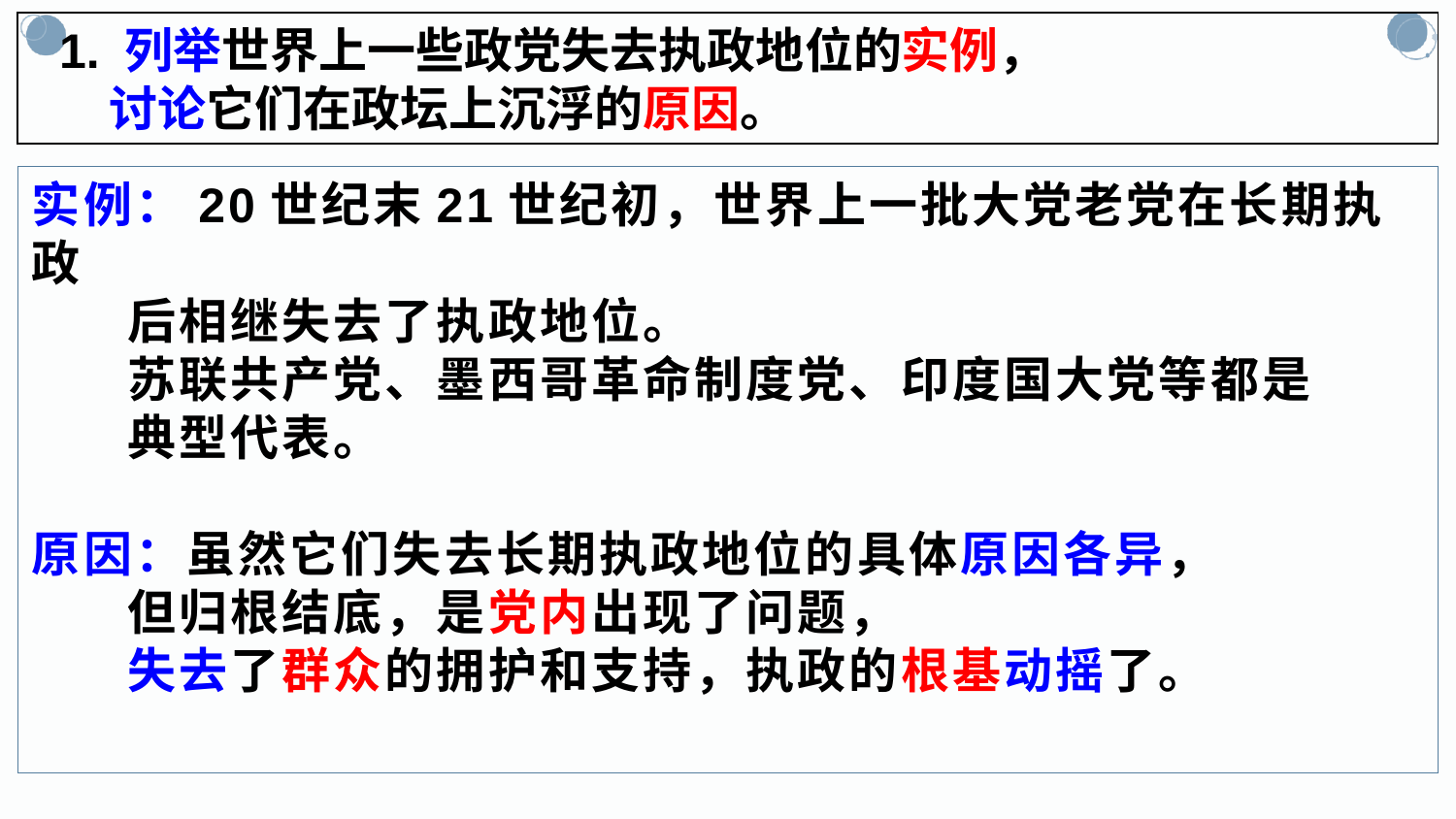

1. 列举世界上一些政党失去执政地位的实例，
      讨论它们在政坛上沉浮的原因。
实例：20世纪末21世纪初，世界上一批大党老党在长期执政
      后相继失去了执政地位。
      苏联共产党、墨西哥革命制度党、印度国大党等都是
      典型代表。

原因：虽然它们失去长期执政地位的具体原因各异，
      但归根结底，是党内出现了问题，
      失去了群众的拥护和支持，执政的根基动摇了。